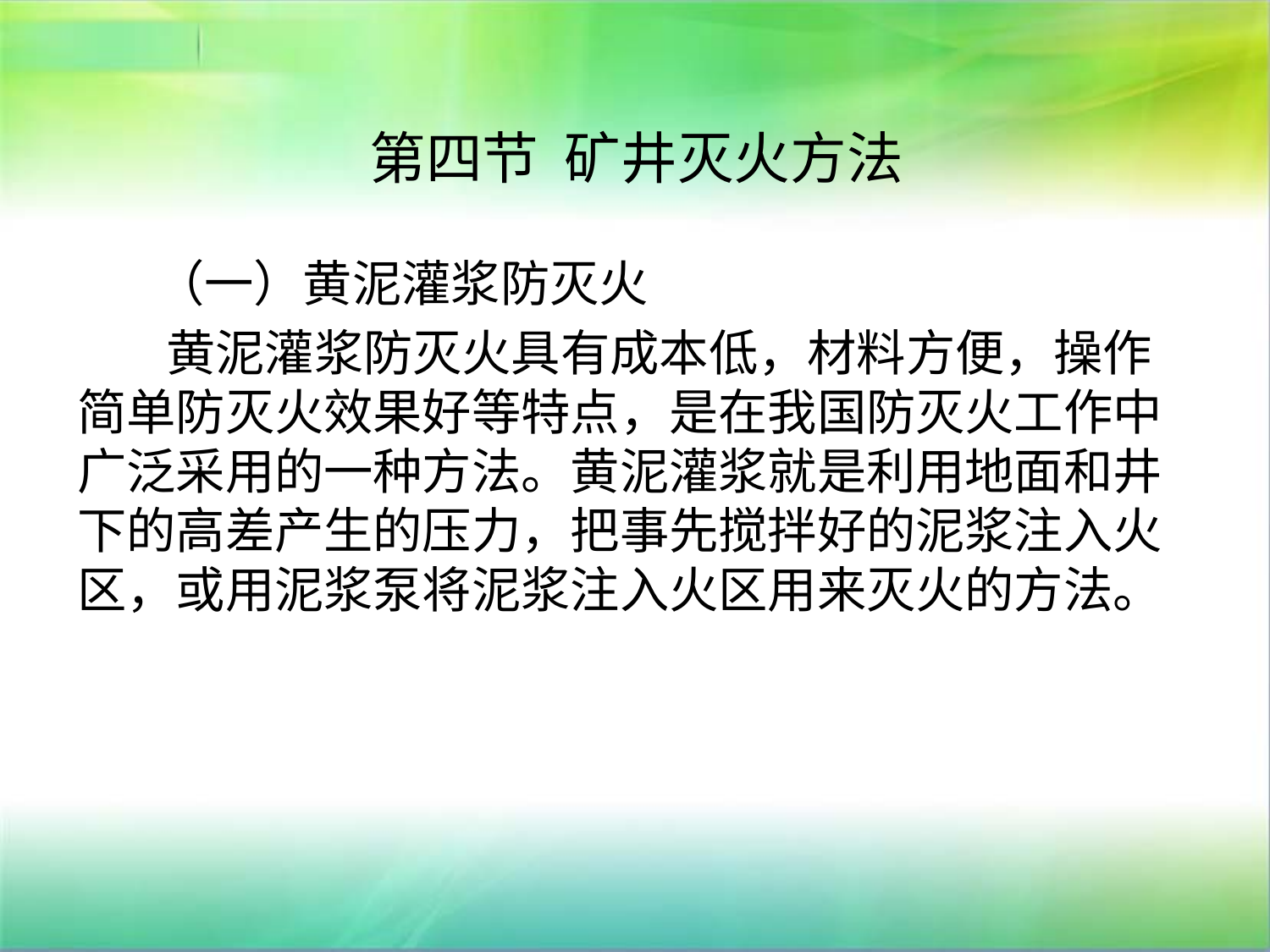

# 第四节  矿井灭火方法
      （一）黄泥灌浆防灭火
       黄泥灌浆防灭火具有成本低，材料方便，操作简单防灭火效果好等特点，是在我国防灭火工作中广泛采用的一种方法。黄泥灌浆就是利用地面和井下的高差产生的压力，把事先搅拌好的泥浆注入火区，或用泥浆泵将泥浆注入火区用来灭火的方法。